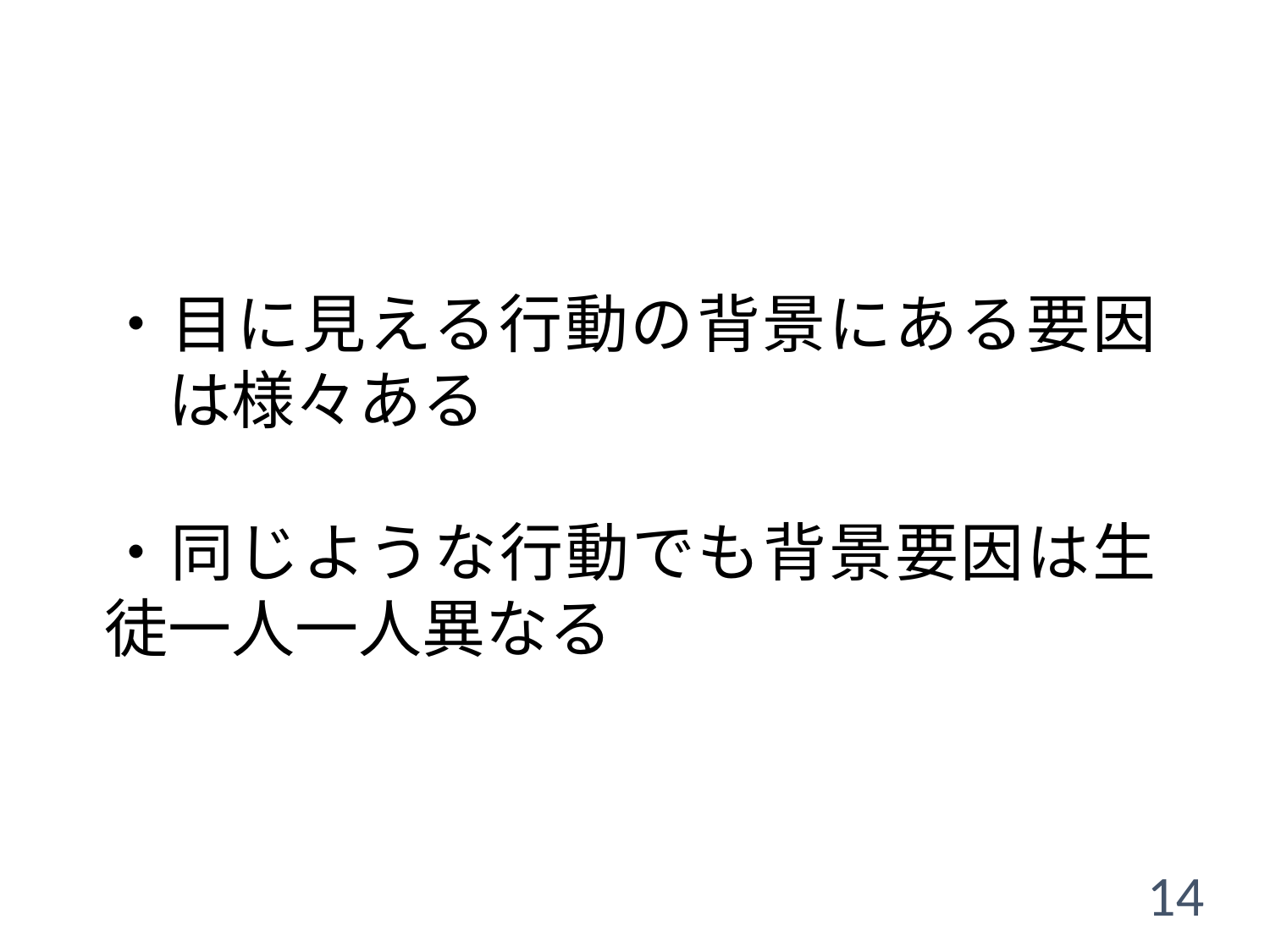

・目に見える行動の背景にある要因　は様々ある

・同じような行動でも背景要因は生徒一人一人異なる
14